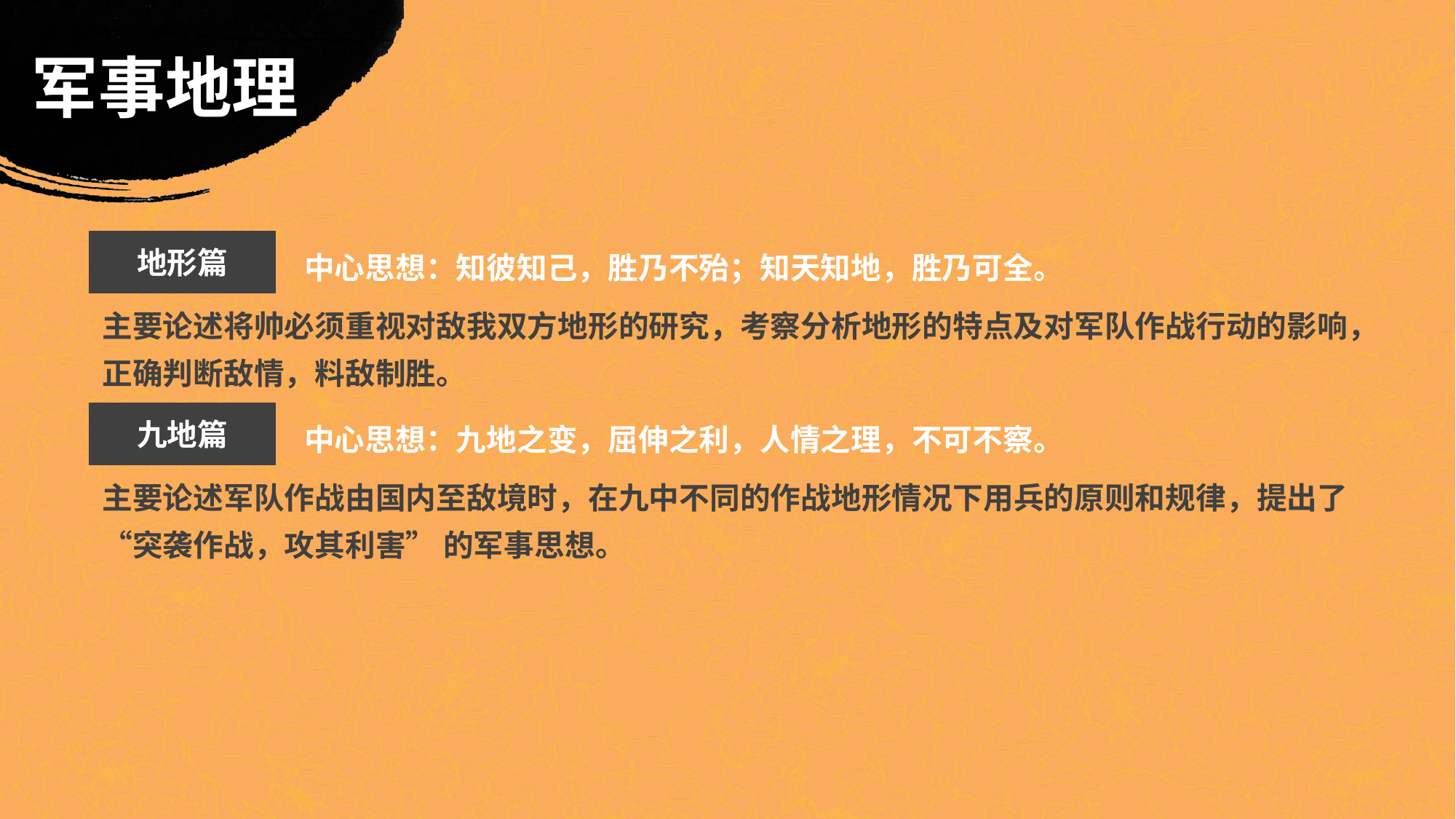

军事地理
中心思想：知彼知己，胜乃不殆；知天知地，胜乃可全。
地形篇
主要论述将帅必须重视对敌我双方地形的研究，考察分析地形的特点及对军队作战行动的影响，正确判断敌情，料敌制胜。
中心思想：九地之变，屈伸之利，人情之理，不可不察。
九地篇
主要论述军队作战由国内至敌境时，在九中不同的作战地形情况下用兵的原则和规律，提出了“突袭作战，攻其利害” 的军事思想。